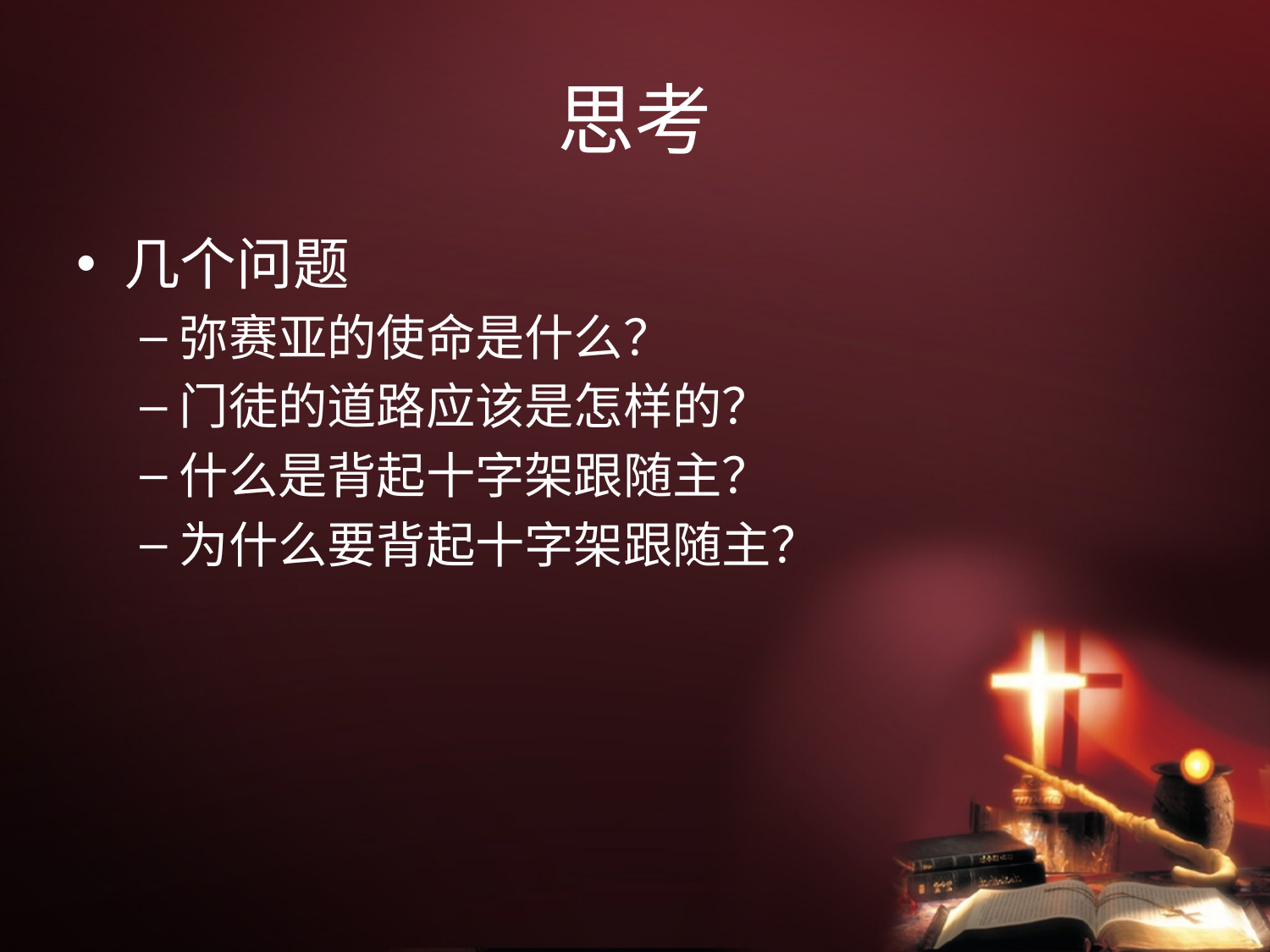

# 思考
几个问题
弥赛亚的使命是什么？
门徒的道路应该是怎样的？
什么是背起十字架跟随主？
为什么要背起十字架跟随主？